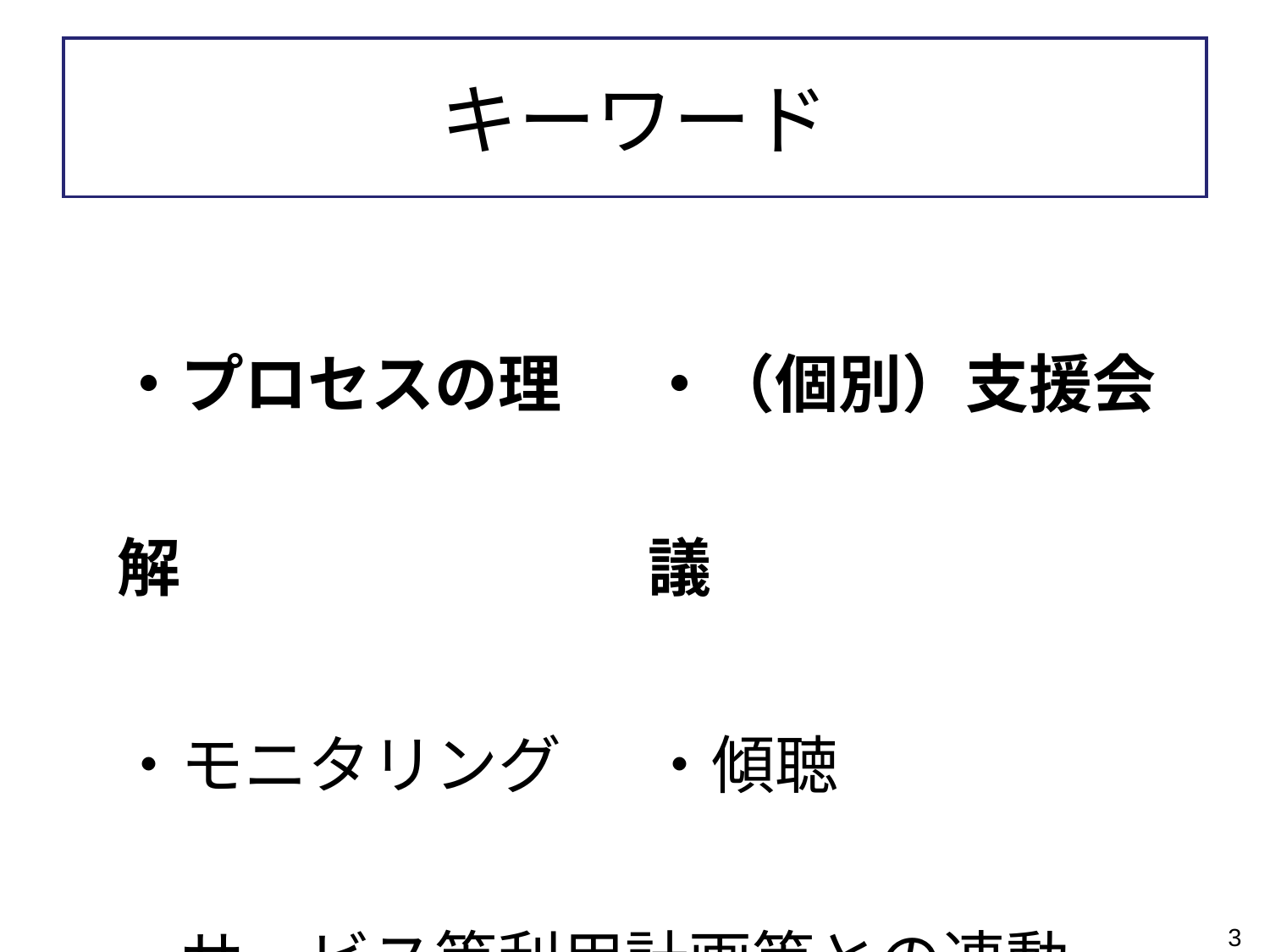

# キーワード
| ・プロセスの理解 | ・（個別）支援会議 |
| --- | --- |
| ・モニタリング | ・傾聴 |
| ・サービス等利用計画等との連動 |  |
| ・多職種連携 | ・情報の整理 |
3